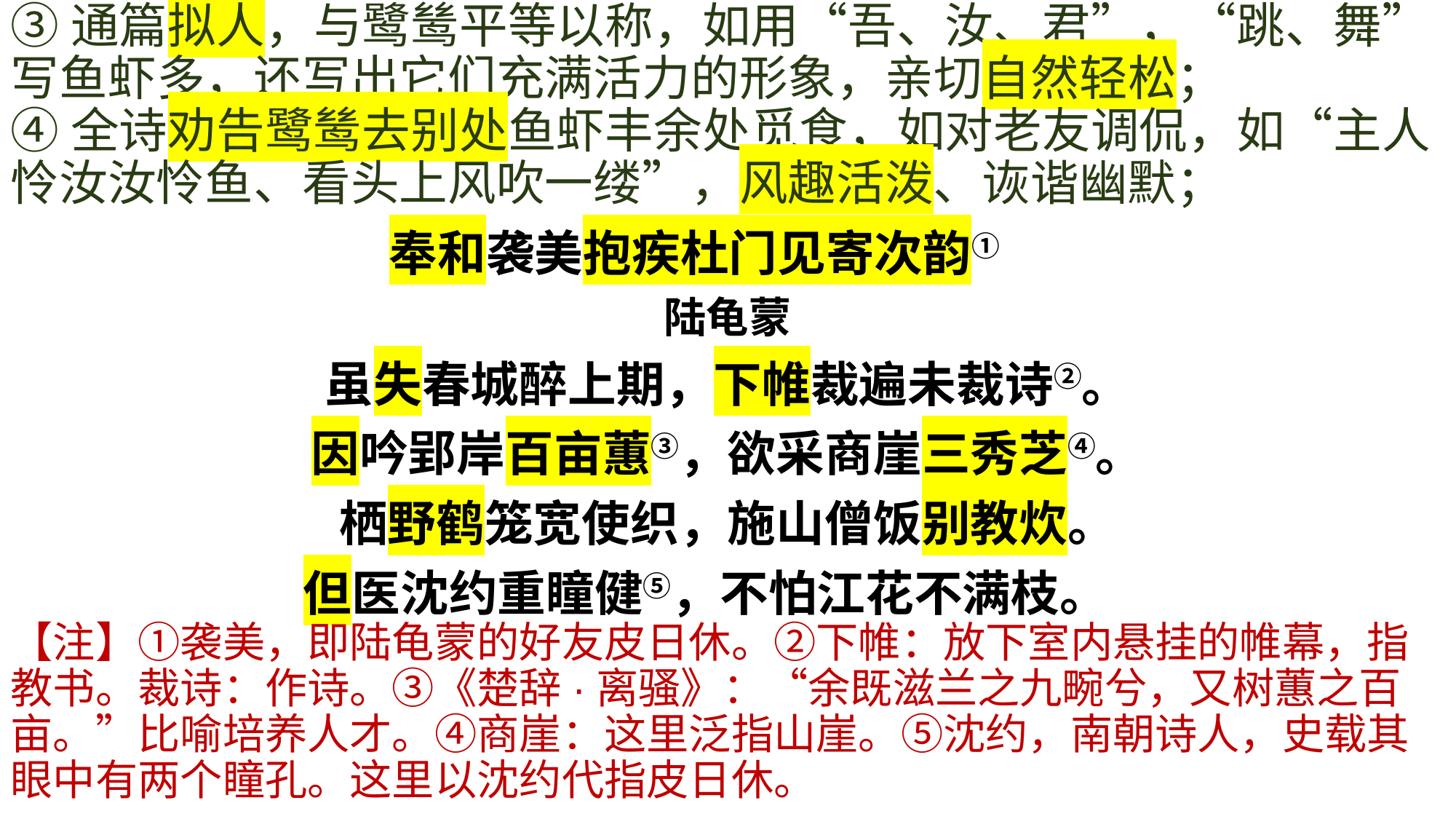

③通篇拟人，与鹭鸶平等以称，如用“吾、汝、君”，“跳、舞”写鱼虾多，还写出它们充满活力的形象，亲切自然轻松；
④全诗劝告鹭鸶去别处鱼虾丰余处觅食，如对老友调侃，如“主人怜汝汝怜鱼、看头上风吹一缕”，风趣活泼、诙谐幽默；
奉和袭美抱疾杜门见寄次韵①
陆龟蒙
虽失春城醉上期，下帷裁遍未裁诗②。
因吟郢岸百亩蕙③，欲采商崖三秀芝④。
栖野鹤笼宽使织，施山僧饭别教炊。
但医沈约重瞳健⑤，不怕江花不满枝。
【注】①袭美，即陆龟蒙的好友皮日休。②下帷：放下室内悬挂的帷幕，指教书。裁诗：作诗。③《楚辞·离骚》：“余既滋兰之九畹兮，又树蕙之百亩。”比喻培养人才。④商崖：这里泛指山崖。⑤沈约，南朝诗人，史载其眼中有两个瞳孔。这里以沈约代指皮日休。